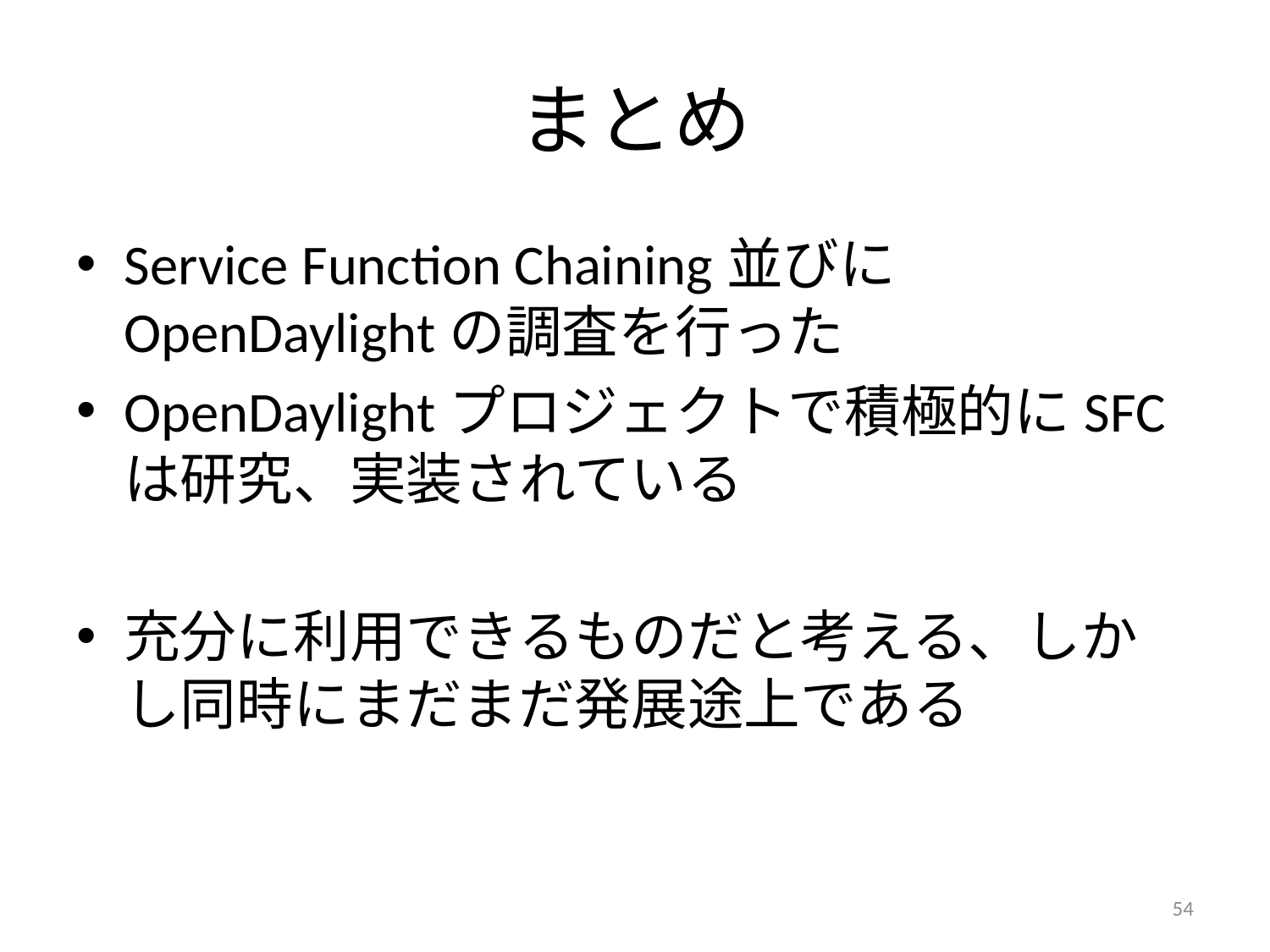

# まとめ
Service Function Chaining並びにOpenDaylightの調査を行った
OpenDaylightプロジェクトで積極的にSFCは研究、実装されている

充分に利用できるものだと考える、しかし同時にまだまだ発展途上である

54